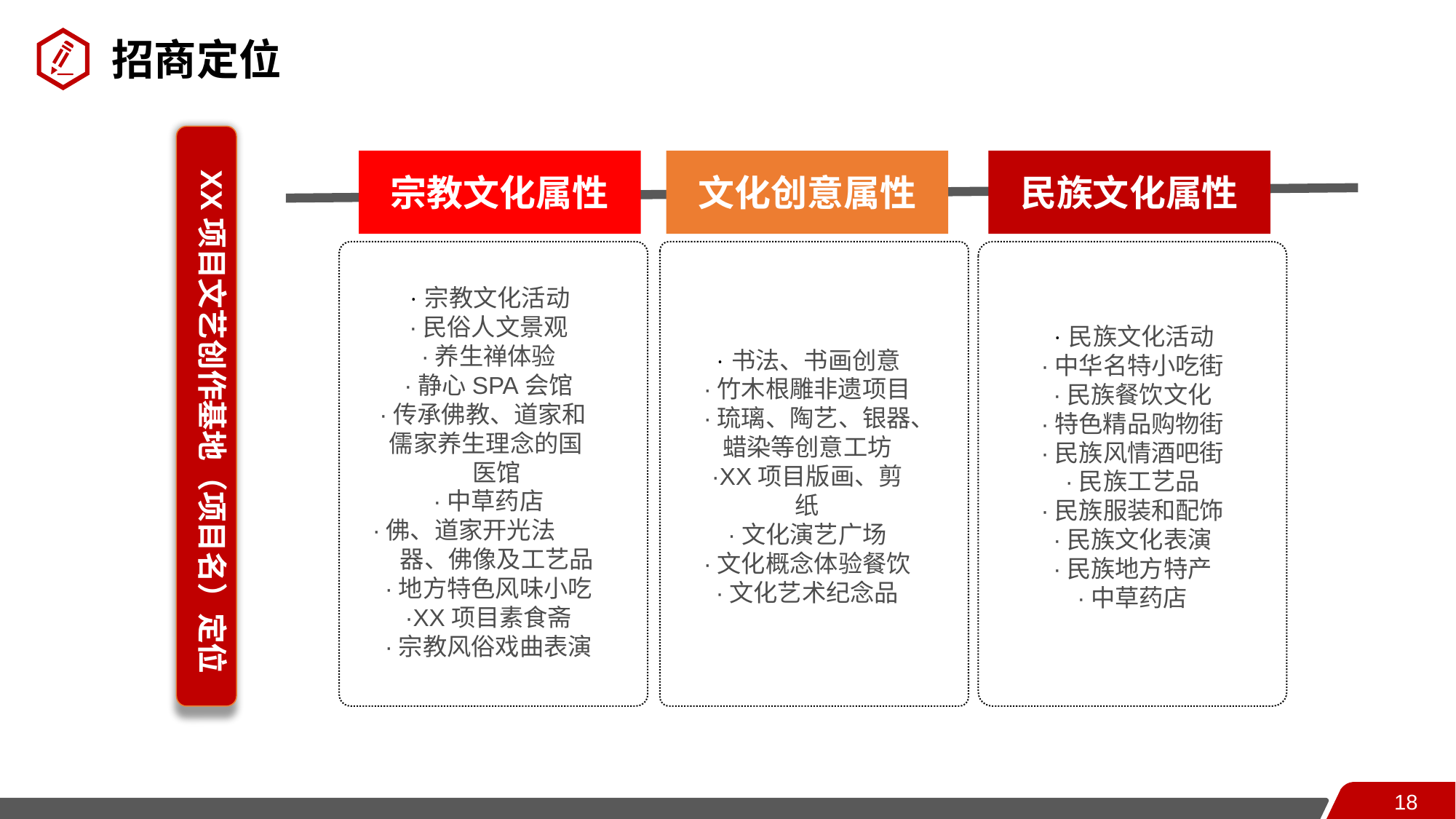

招商定位

XX项目文艺创作基地（项目名）定位

宗教文化属性
文化创意属性
民族文化属性

·宗教文化活动
·民俗人文景观
·养生禅体验
·静心SPA会馆
·传承佛教、道家和
  儒家养生理念的国
  医馆
·中草药店
·佛、道家开光法
  器、佛像及工艺品
·地方特色风味小吃
·XX项目素食斋
·宗教风俗戏曲表演
·民族文化活动
·中华名特小吃街
·民族餐饮文化
·特色精品购物街
·民族风情酒吧街
·民族工艺品
·民族服装和配饰
·民族文化表演
·民族地方特产
·中草药店
·书法、书画创意
·竹木根雕非遗项目
·琉璃、陶艺、银器、蜡染等创意工坊
·XX项目版画、剪纸
·文化演艺广场
·文化概念体验餐饮
·文化艺术纪念品